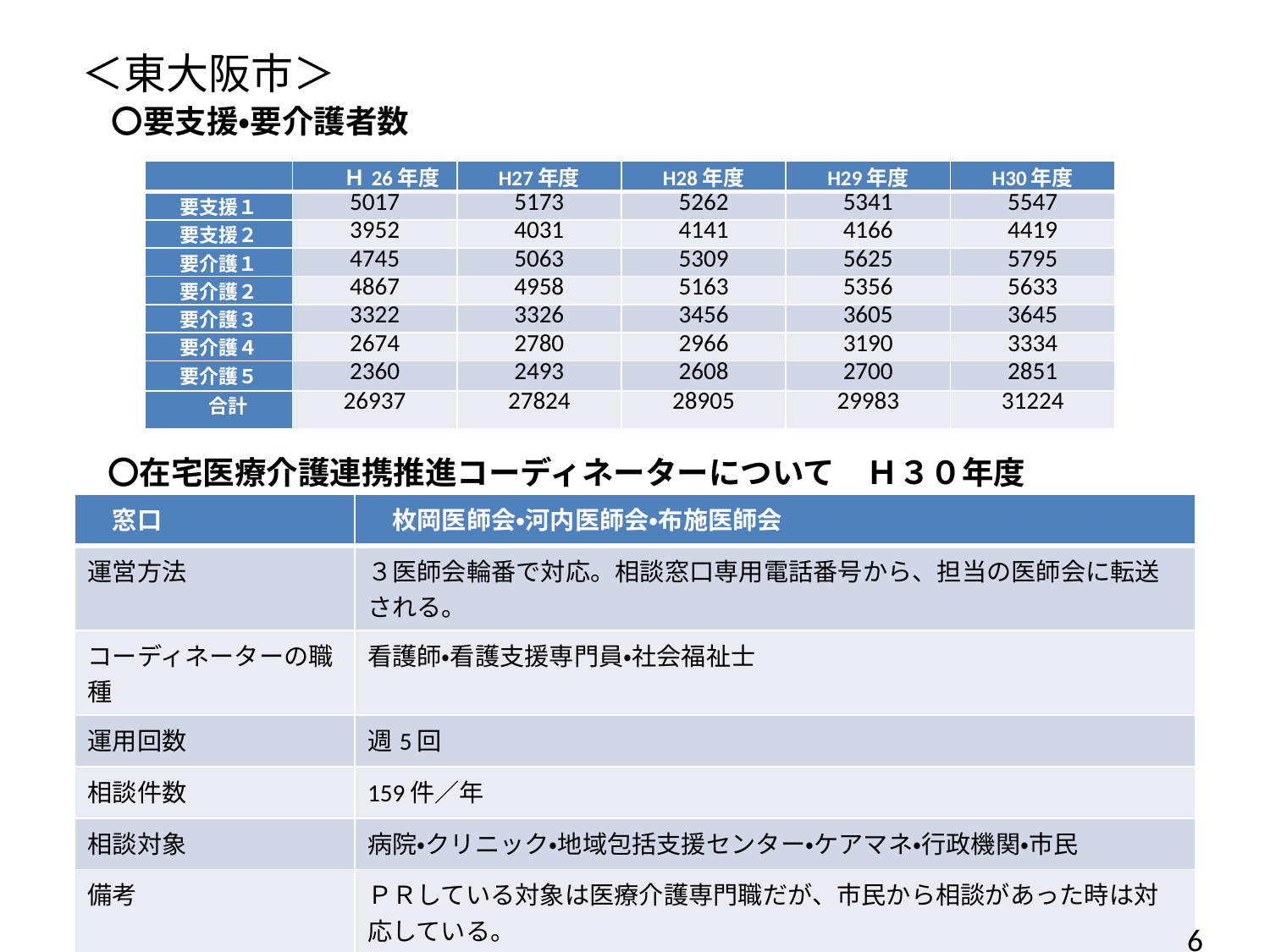

# ＜東大阪市＞
〇要支援・要介護者数
|  | Ｈ26年度 | H27年度 | H28年度 | H29年度 | H30年度 |
| --- | --- | --- | --- | --- | --- |
| 要支援１ | 5017 | 5173 | 5262 | 5341 | 5547 |
| 要支援２ | 3952 | 4031 | 4141 | 4166 | 4419 |
| 要介護１ | 4745 | 5063 | 5309 | 5625 | 5795 |
| 要介護２ | 4867 | 4958 | 5163 | 5356 | 5633 |
| 要介護３ | 3322 | 3326 | 3456 | 3605 | 3645 |
| 要介護４ | 2674 | 2780 | 2966 | 3190 | 3334 |
| 要介護５ | 2360 | 2493 | 2608 | 2700 | 2851 |
| 合計 | 26937 | 27824 | 28905 | 29983 | 31224 |
〇在宅医療介護連携推進コーディネーターについて　Ｈ３０年度

| 窓口 | 枚岡医師会・河内医師会・布施医師会 |
| --- | --- |
| 運営方法 | ３医師会輪番で対応。相談窓口専用電話番号から、担当の医師会に転送される。 |
| コーディネーターの職種 | 看護師・看護支援専門員・社会福祉士 |
| 運用回数 | 週5回 |
| 相談件数 | 159件／年 |
| 相談対象 | 病院・クリニック・地域包括支援センター・ケアマネ・行政機関・市民 |
| 備考 | ＰＲしている対象は医療介護専門職だが、市民から相談があった時は対応している。 |
　6